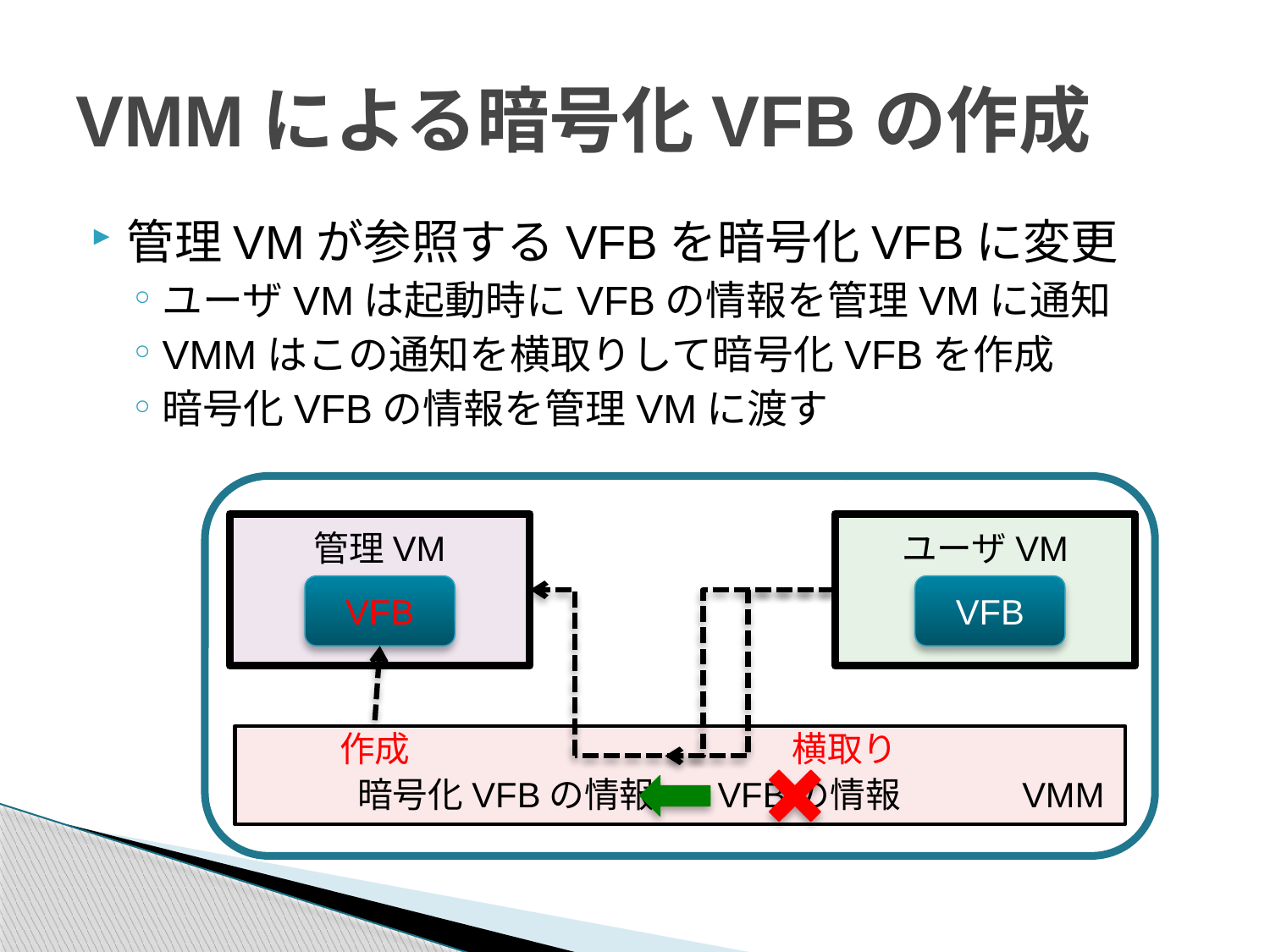

# VMMによる暗号化VFBの作成
管理VMが参照するVFBを暗号化VFBに変更
ユーザVMは起動時にVFBの情報を管理VMに通知
VMMはこの通知を横取りして暗号化VFBを作成
暗号化VFBの情報を管理VMに渡す

管理VM

ユーザVM

VFB
VFB
作成
横取り

暗号化VFBの情報
VFBの情報
VMM